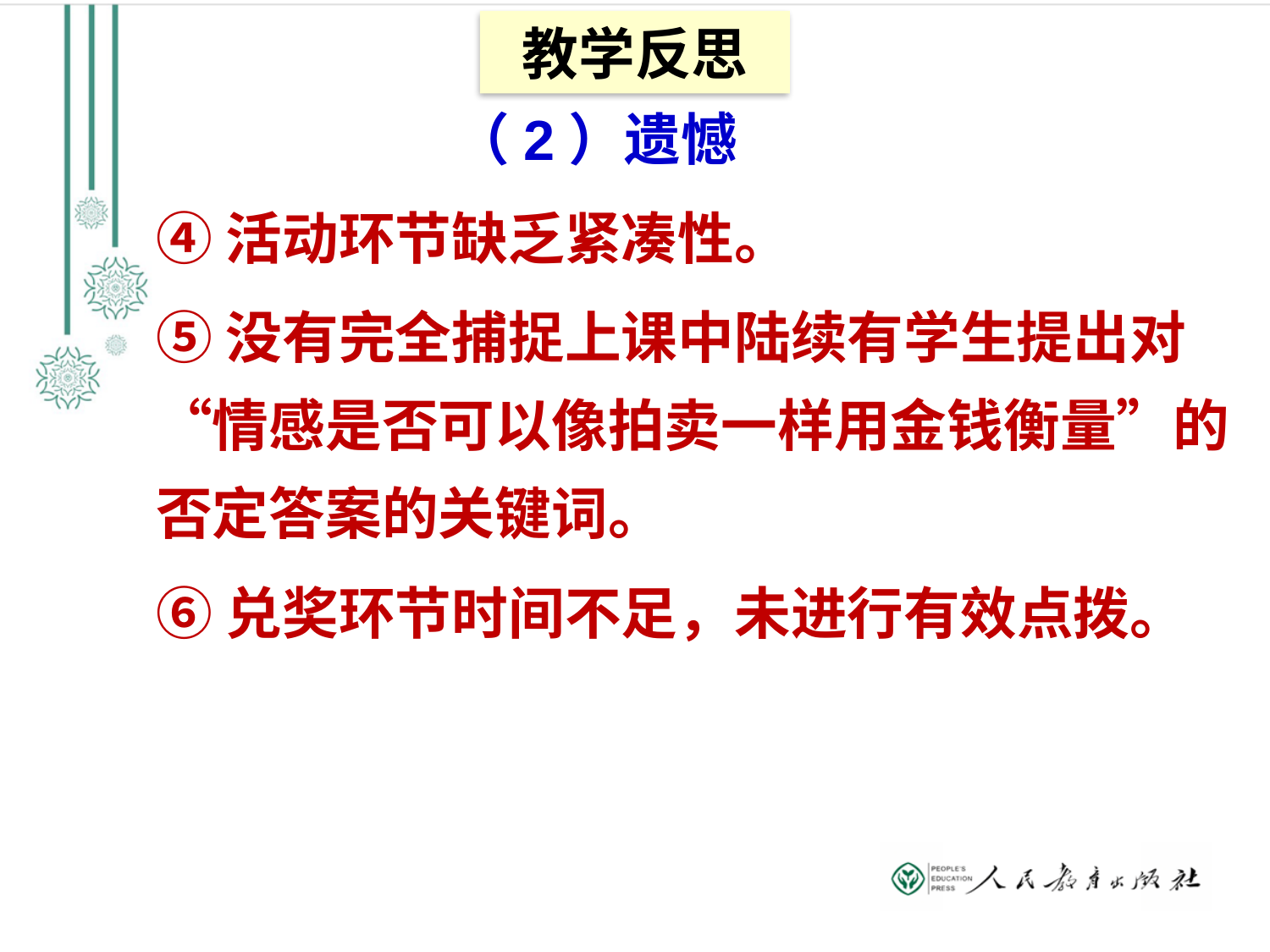

教学反思
                      （2）遗憾
④活动环节缺乏紧凑性。
⑤没有完全捕捉上课中陆续有学生提出对“情感是否可以像拍卖一样用金钱衡量”的否定答案的关键词。
⑥兑奖环节时间不足，未进行有效点拨。